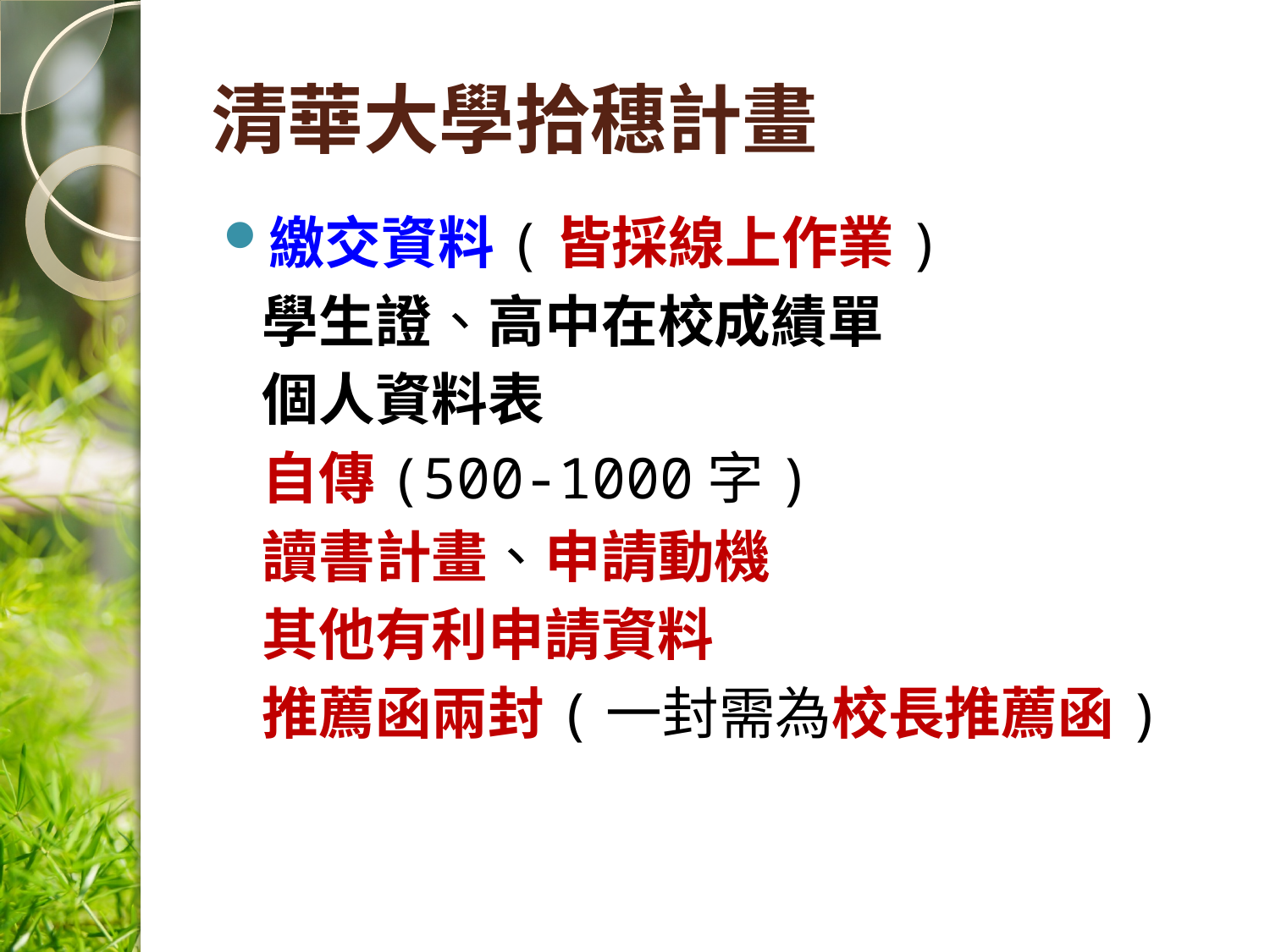

# 清華大學拾穗計畫
繳交資料(皆採線上作業)
  學生證、高中在校成績單
  個人資料表
  自傳(500-1000字)
  讀書計畫、申請動機
  其他有利申請資料
  推薦函兩封(一封需為校長推薦函)